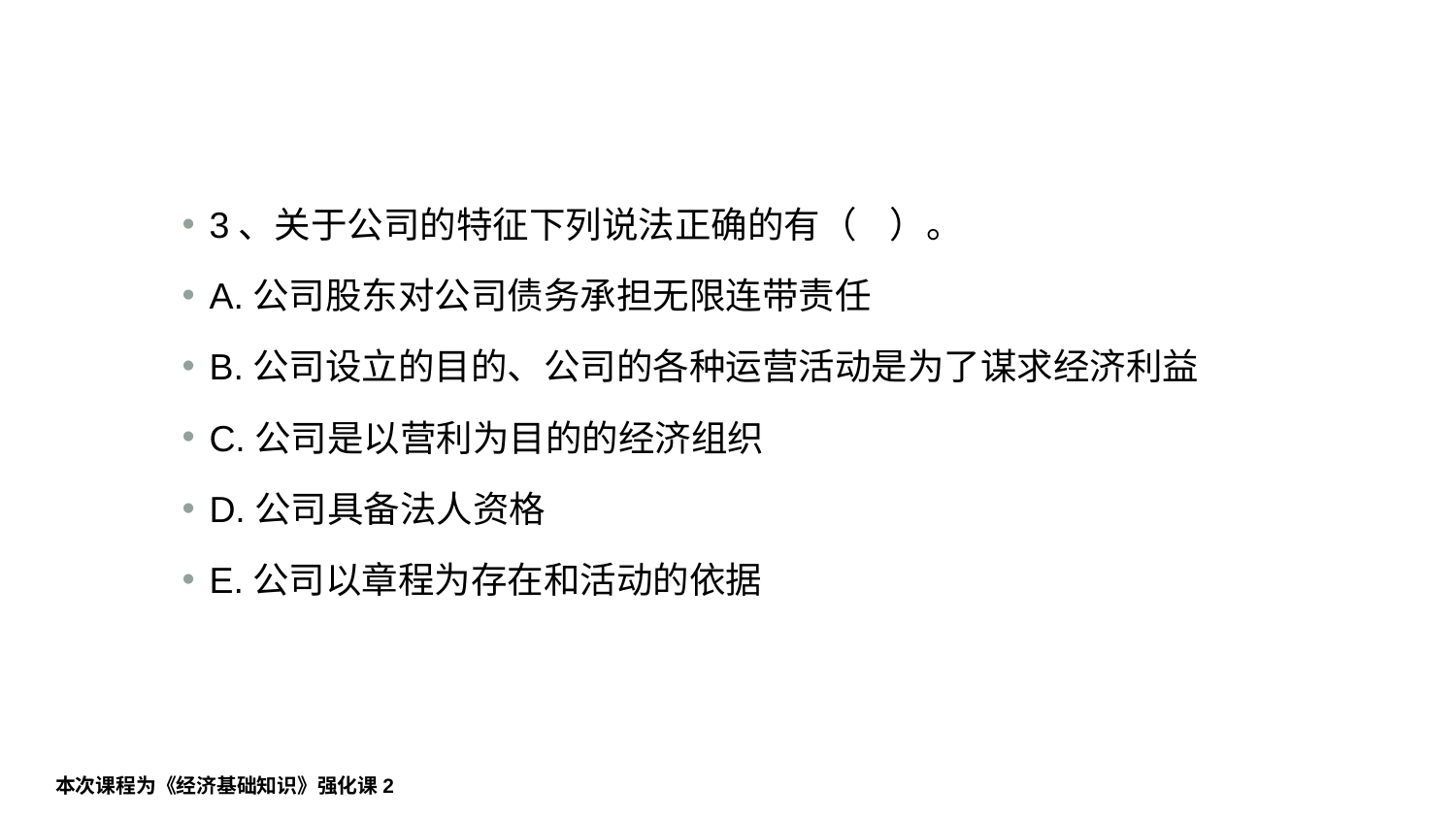

#
3、关于公司的特征下列说法正确的有（    ）。
A.公司股东对公司债务承担无限连带责任
B.公司设立的目的、公司的各种运营活动是为了谋求经济利益
C.公司是以营利为目的的经济组织
D.公司具备法人资格
E.公司以章程为存在和活动的依据